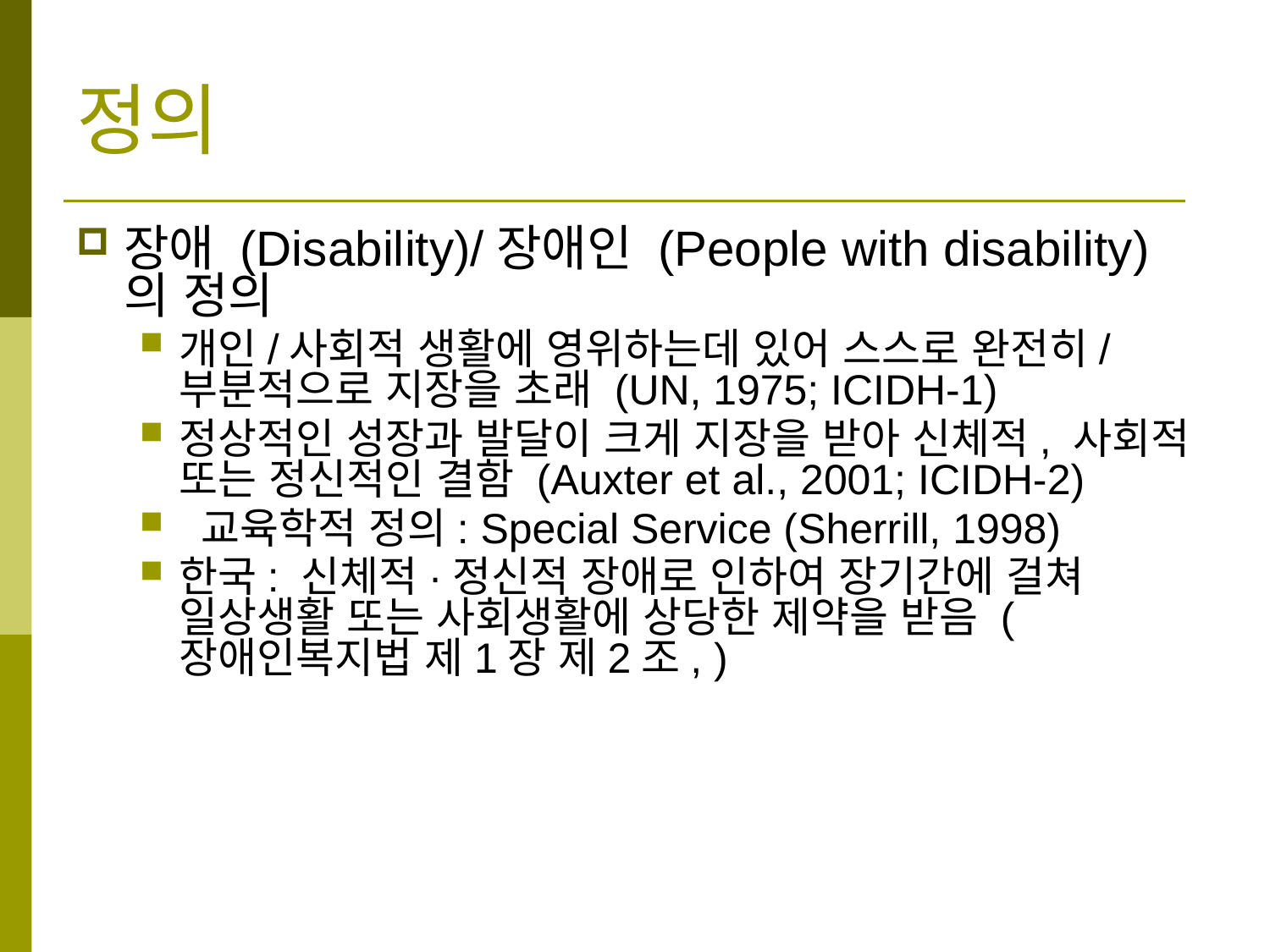

정의
장애 (Disability)/장애인 (People with disability)의 정의
개인/사회적 생활에 영위하는데 있어 스스로 완전히/부분적으로 지장을 초래 (UN, 1975; ICIDH-1)
정상적인 성장과 발달이 크게 지장을 받아 신체적, 사회적 또는 정신적인 결함 (Auxter et al., 2001; ICIDH-2)
 교육학적 정의: Special Service (Sherrill, 1998)
한국: 신체적·정신적 장애로 인하여 장기간에 걸쳐 일상생활 또는 사회생활에 상당한 제약을 받음 (장애인복지법 제1장 제2조, )